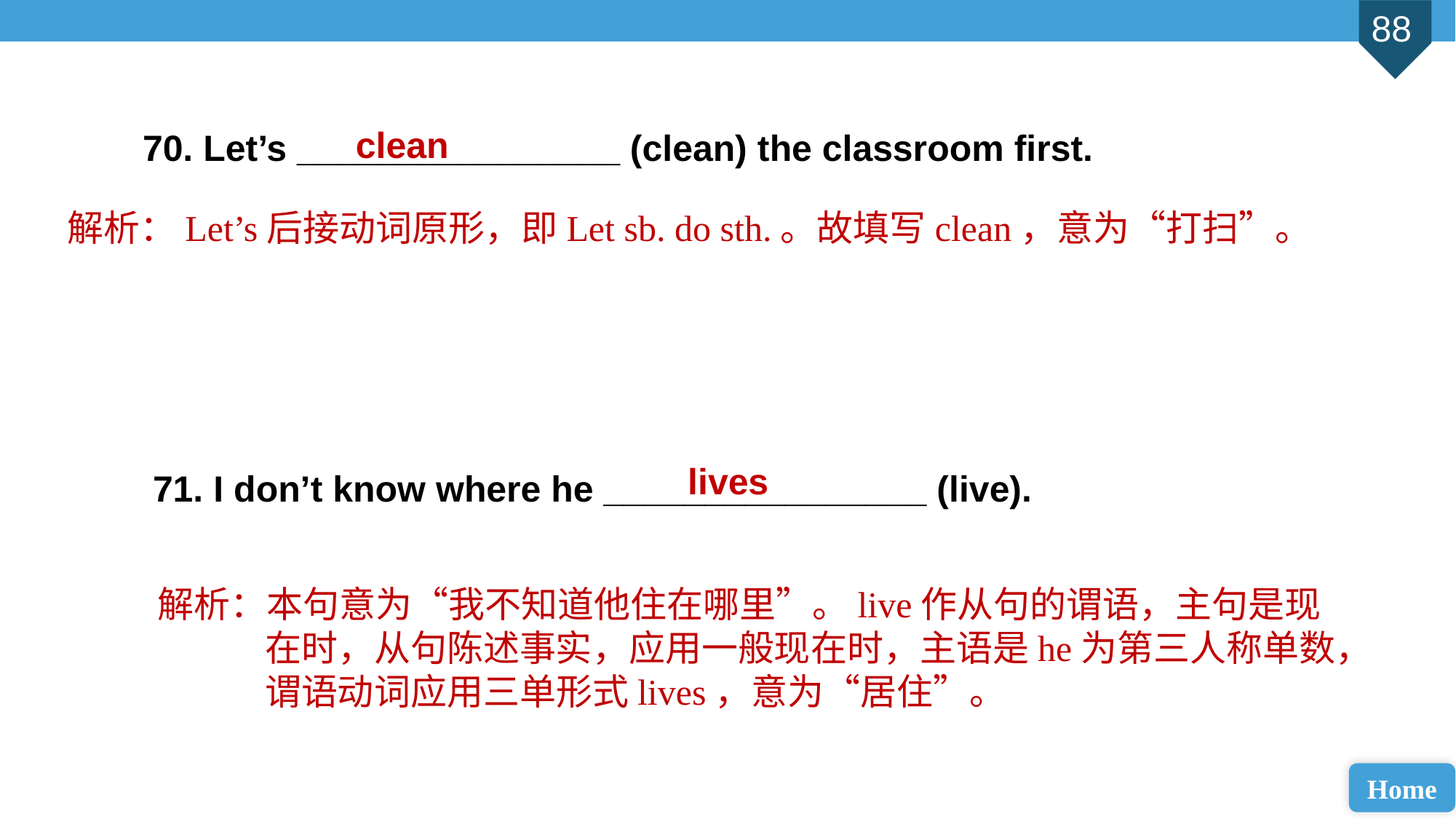

70. Let’s ________________ (clean) the classroom first.

 71. I don’t know where he ________________ (live).
clean
解析：Let’s后接动词原形，即Let sb. do sth.。故填写clean，意为“打扫”。
lives
解析：本句意为“我不知道他住在哪里”。live作从句的谓语，主句是现在时，从句陈述事实，应用一般现在时，主语是he为第三人称单数，谓语动词应用三单形式lives，意为“居住”。